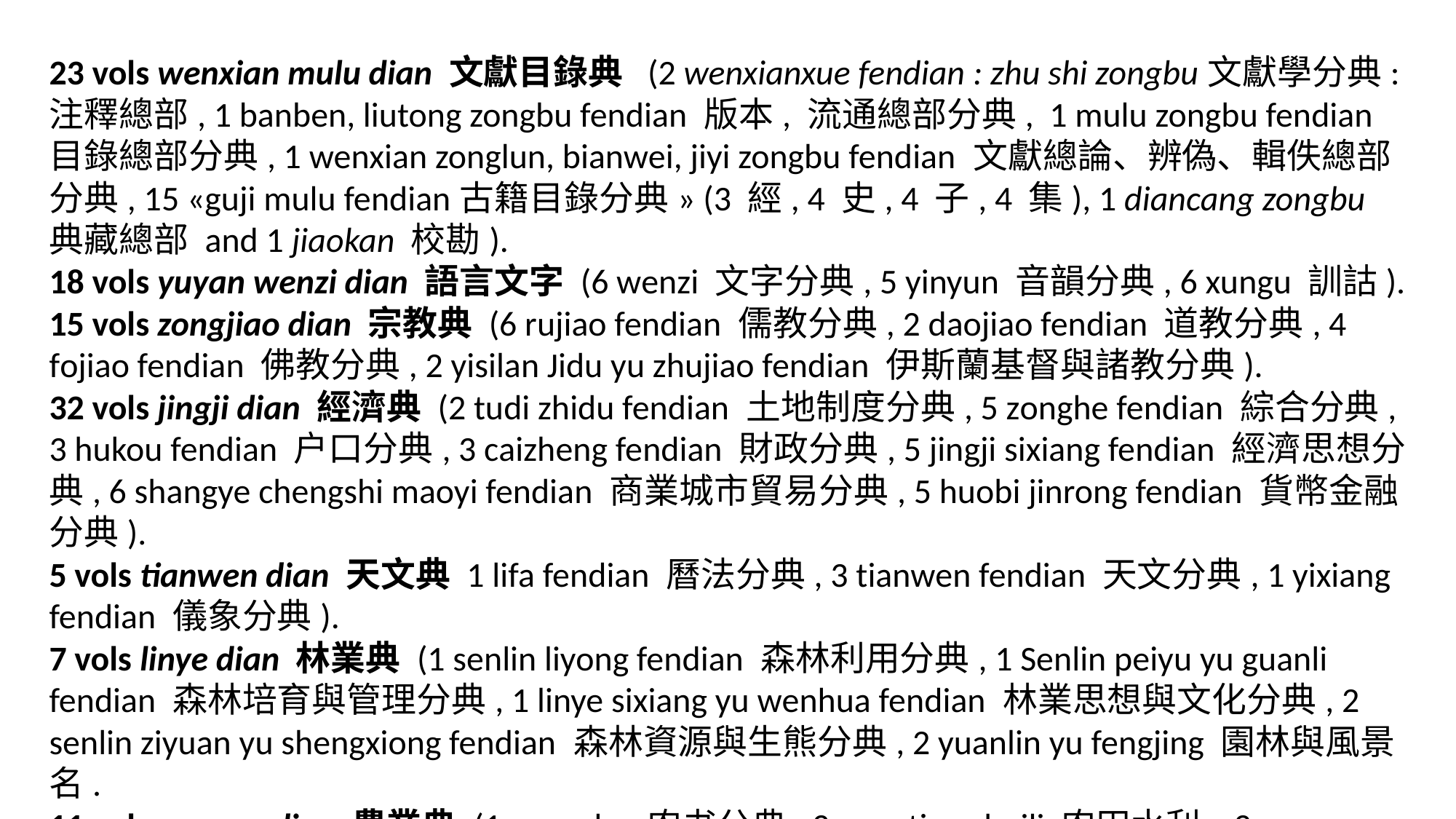

23 vols wenxian mulu dian 文獻目錄典  (2 wenxianxue fendian : zhu shi zongbu文獻學分典: 注釋總部, 1 banben, liutong zongbu fendian 版本, 流通總部分典,  1 mulu zongbu fendian 目錄總部分典, 1 wenxian zonglun, bianwei, jiyi zongbu fendian 文獻總論、辨偽、輯佚總部分典, 15 «guji mulu fendian古籍目錄分典» (3 經, 4 史, 4 子, 4 集), 1 diancang zongbu 典藏總部 and 1 jiaokan 校勘).
18 vols yuyan wenzi dian 語言文字 (6 wenzi 文字分典, 5 yinyun 音韻分典, 6 xungu 訓詁).
15 vols zongjiao dian 宗教典 (6 rujiao fendian 儒教分典, 2 daojiao fendian 道教分典, 4 fojiao fendian 佛教分典, 2 yisilan Jidu yu zhujiao fendian 伊斯蘭基督與諸教分典).
32 vols jingji dian 經濟典 (2 tudi zhidu fendian 土地制度分典, 5 zonghe fendian 綜合分典, 3 hukou fendian 户口分典, 3 caizheng fendian 財政分典, 5 jingji sixiang fendian 經濟思想分典, 6 shangye chengshi maoyi fendian 商業城市貿易分典, 5 huobi jinrong fendian 貨幣金融分典).
5 vols tianwen dian 天文典 1 lifa fendian 曆法分典, 3 tianwen fendian 天文分典, 1 yixiang fendian 儀象分典).
7 vols linye dian 林業典 (1 senlin liyong fendian 森林利用分典, 1 Senlin peiyu yu guanli fendian 森林培育與管理分典, 1 linye sixiang yu wenhua fendian 林業思想與文化分典, 2 senlin ziyuan yu shengxiong fendian 森林資源與生熊分典, 2 yuanlin yu fengjing 園林與風景名.
11 vols nongye dian 農業典 (1 nongshu 农书分典, 3 nongtian shuili 农田水利,  3 xu mu shou yi 畜牧兽医, 2 nongye saihai 农业灾害, 2 chaye  茶叶 and 2 cansang 蚕桑 2